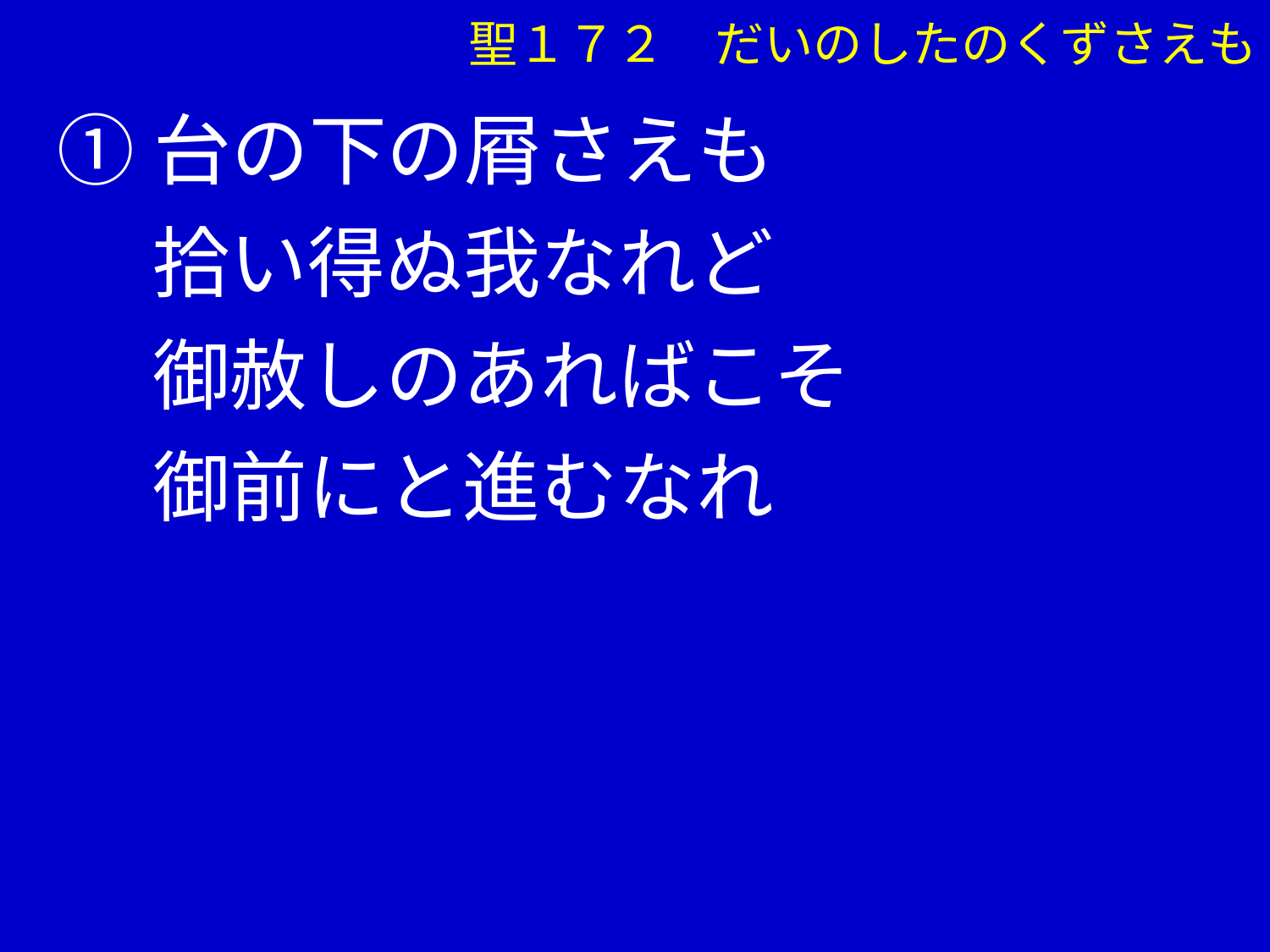

聖１７２　だいのしたのくずさえも
①台の下の屑さえも
　 拾い得ぬ我なれど
　 御赦しのあればこそ
　 御前にと進むなれ